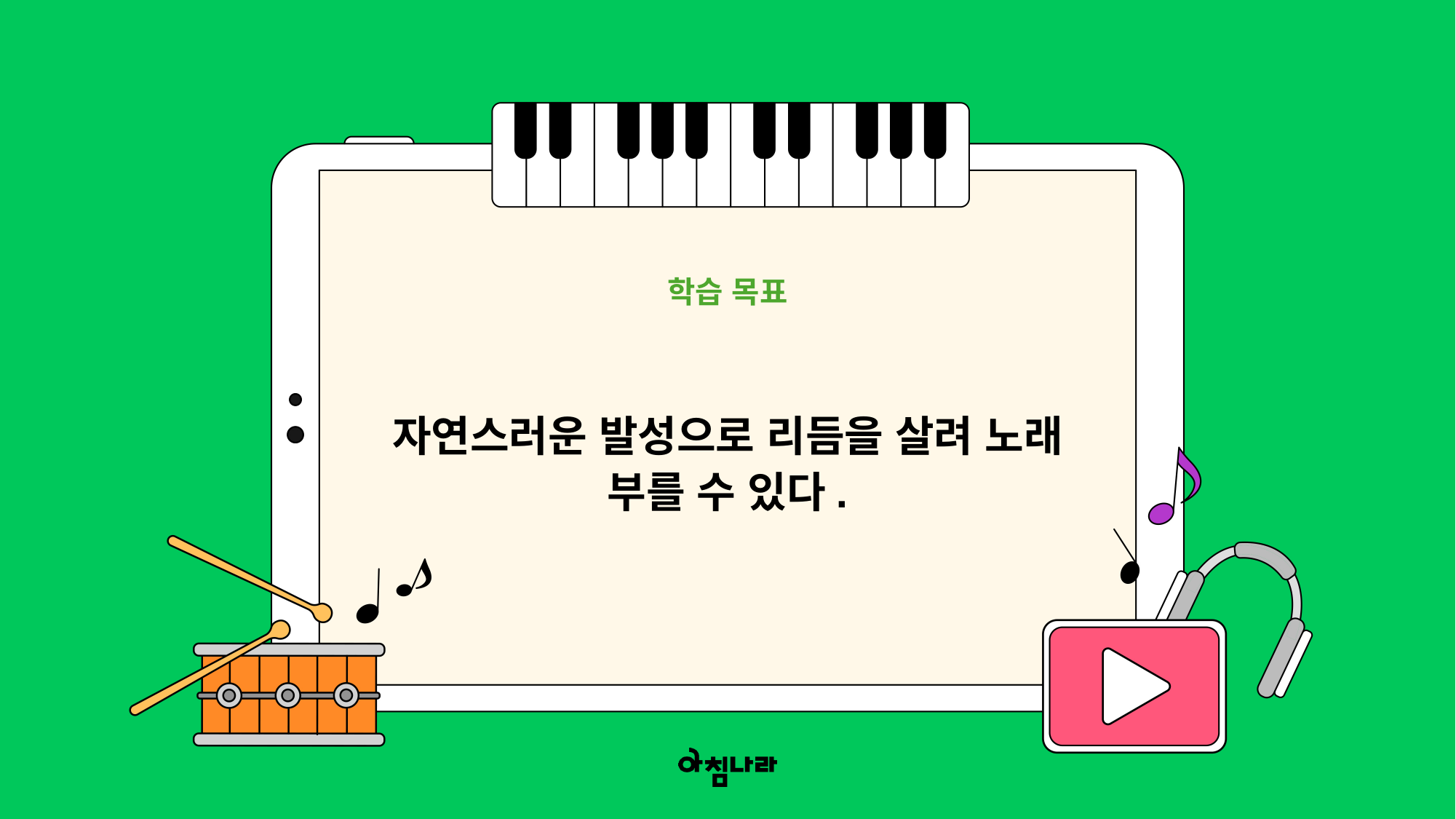

학습 목표
자연스러운 발성으로 리듬을 살려 노래 부를 수 있다.